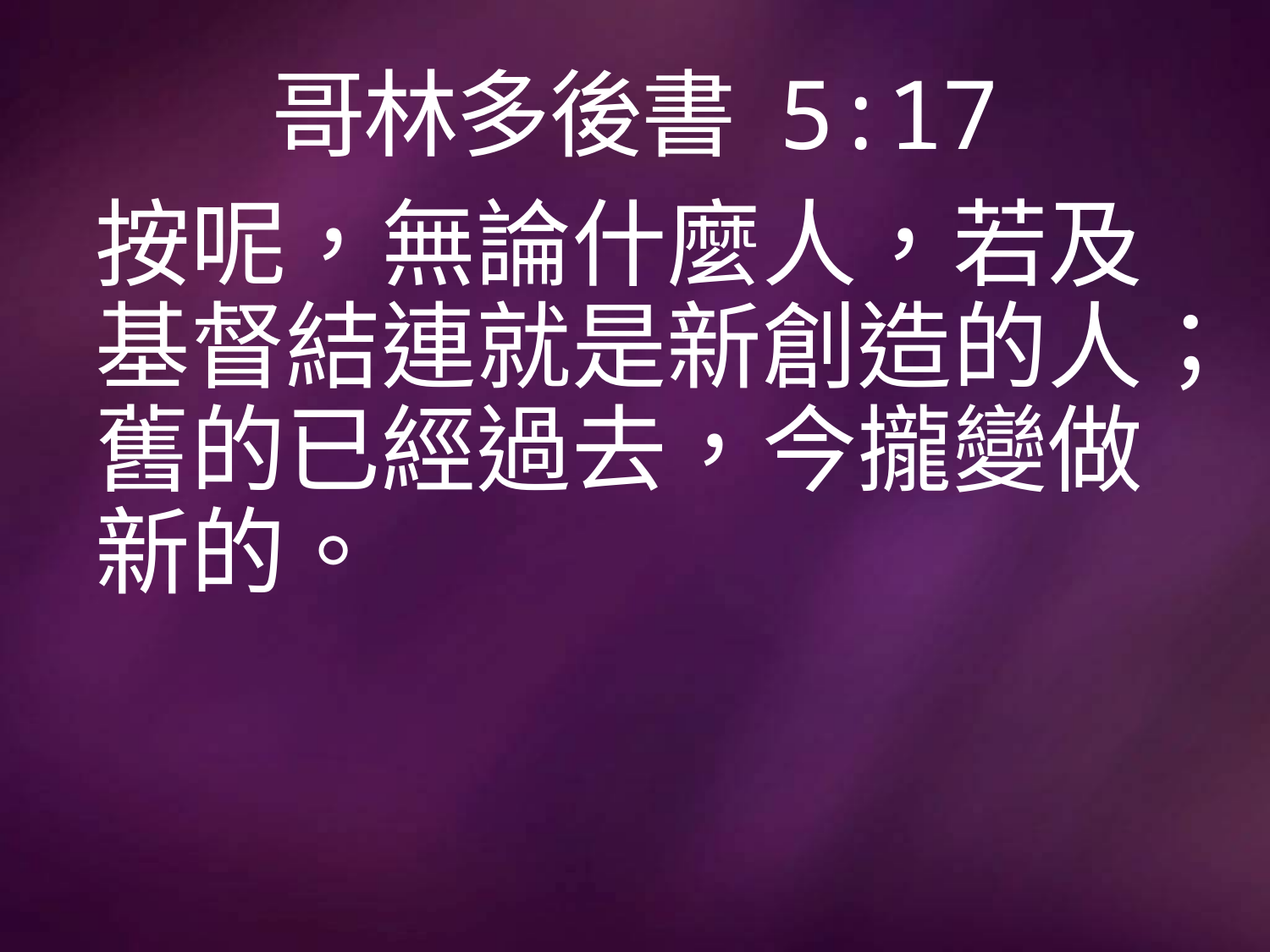

# 哥林多後書 5:17
按呢，無論什麼人，若及基督結連就是新創造的人；舊的已經過去，今攏變做新的。